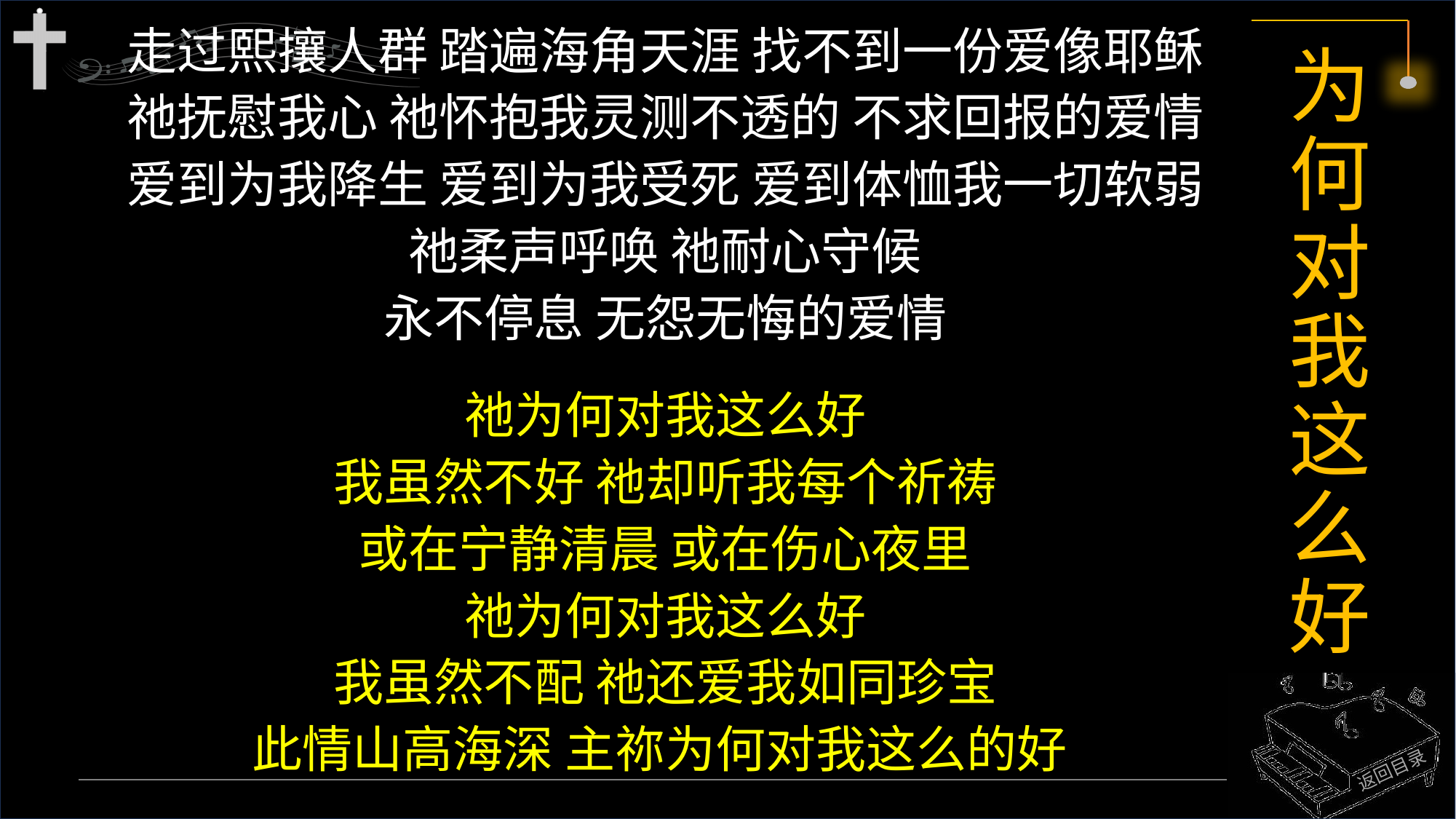

走过熙攘人群 踏遍海角天涯 找不到一份爱像耶稣
祂抚慰我心 祂怀抱我灵测不透的 不求回报的爱情
爱到为我降生 爱到为我受死 爱到体恤我一切软弱
祂柔声呼唤 祂耐心守候
永不停息 无怨无悔的爱情

祂为何对我这么好
我虽然不好 祂却听我每个祈祷
或在宁静清晨 或在伤心夜里
祂为何对我这么好
我虽然不配 祂还爱我如同珍宝
此情山高海深 主祢为何对我这么的好
# 为何对我这么好